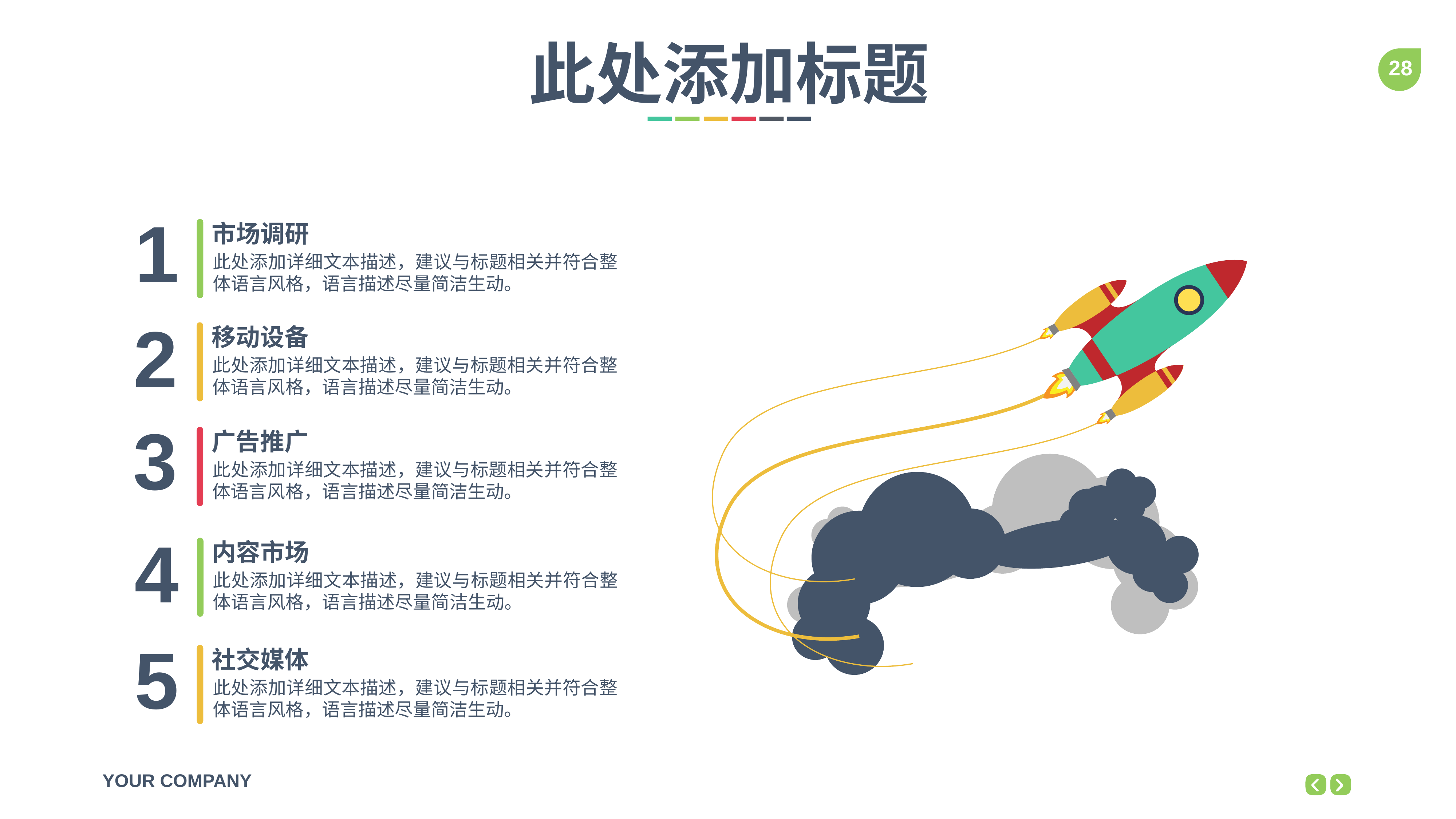

此处添加标题

1
市场调研

此处添加详细文本描述，建议与标题相关并符合整体语言风格，语言描述尽量简洁生动。

2
移动设备

此处添加详细文本描述，建议与标题相关并符合整体语言风格，语言描述尽量简洁生动。

3
广告推广

此处添加详细文本描述，建议与标题相关并符合整体语言风格，语言描述尽量简洁生动。

4
内容市场

此处添加详细文本描述，建议与标题相关并符合整体语言风格，语言描述尽量简洁生动。
5
社交媒体

此处添加详细文本描述，建议与标题相关并符合整体语言风格，语言描述尽量简洁生动。